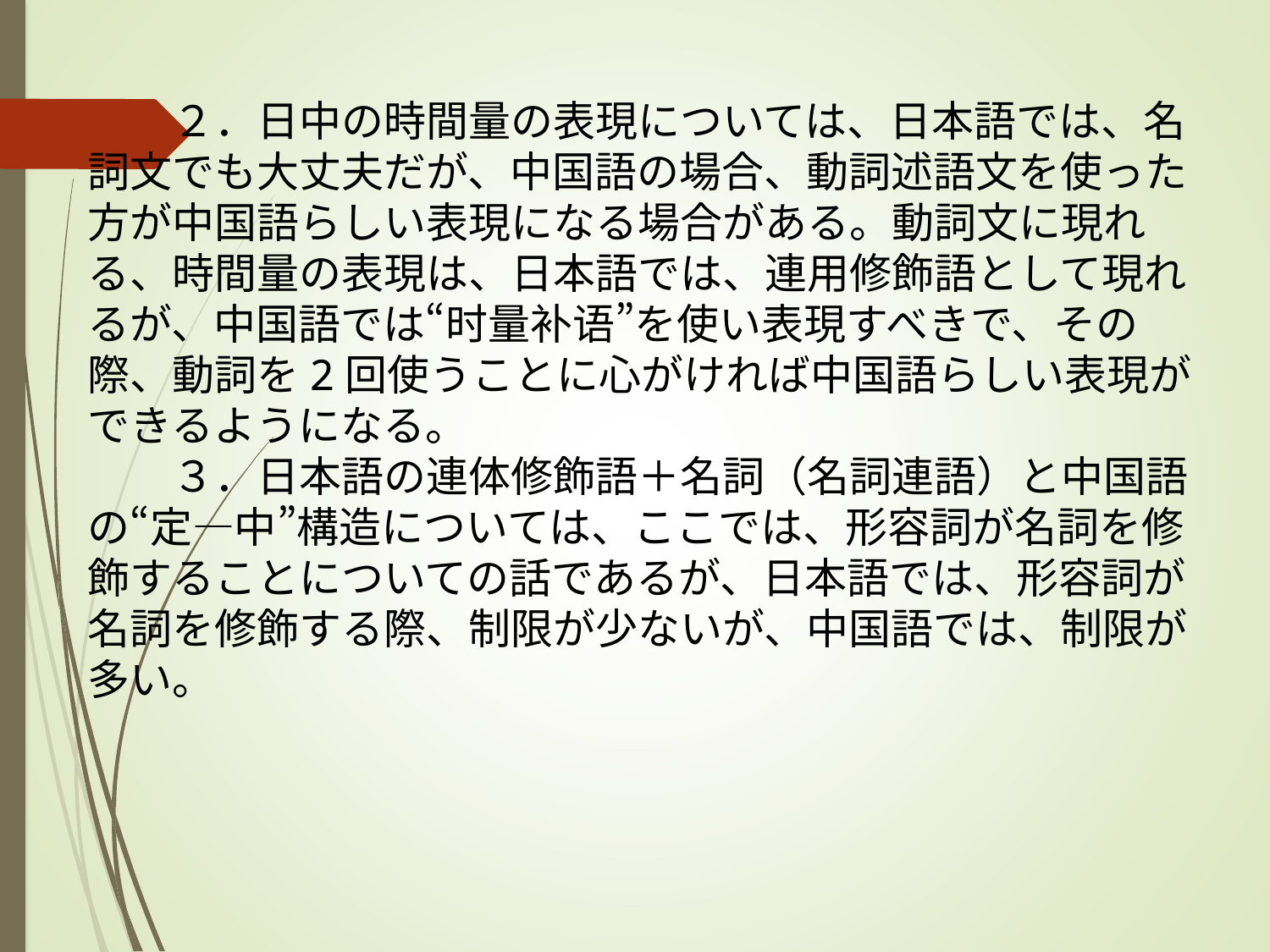

２．日中の時間量の表現については、日本語では、名詞文でも大丈夫だが、中国語の場合、動詞述語文を使った方が中国語らしい表現になる場合がある。動詞文に現れる、時間量の表現は、日本語では、連用修飾語として現れるが、中国語では“时量补语”を使い表現すべきで、その際、動詞を2回使うことに心がければ中国語らしい表現ができるようになる。
　　３．日本語の連体修飾語＋名詞（名詞連語）と中国語の“定―中”構造については、ここでは、形容詞が名詞を修飾することについての話であるが、日本語では、形容詞が名詞を修飾する際、制限が少ないが、中国語では、制限が多い。